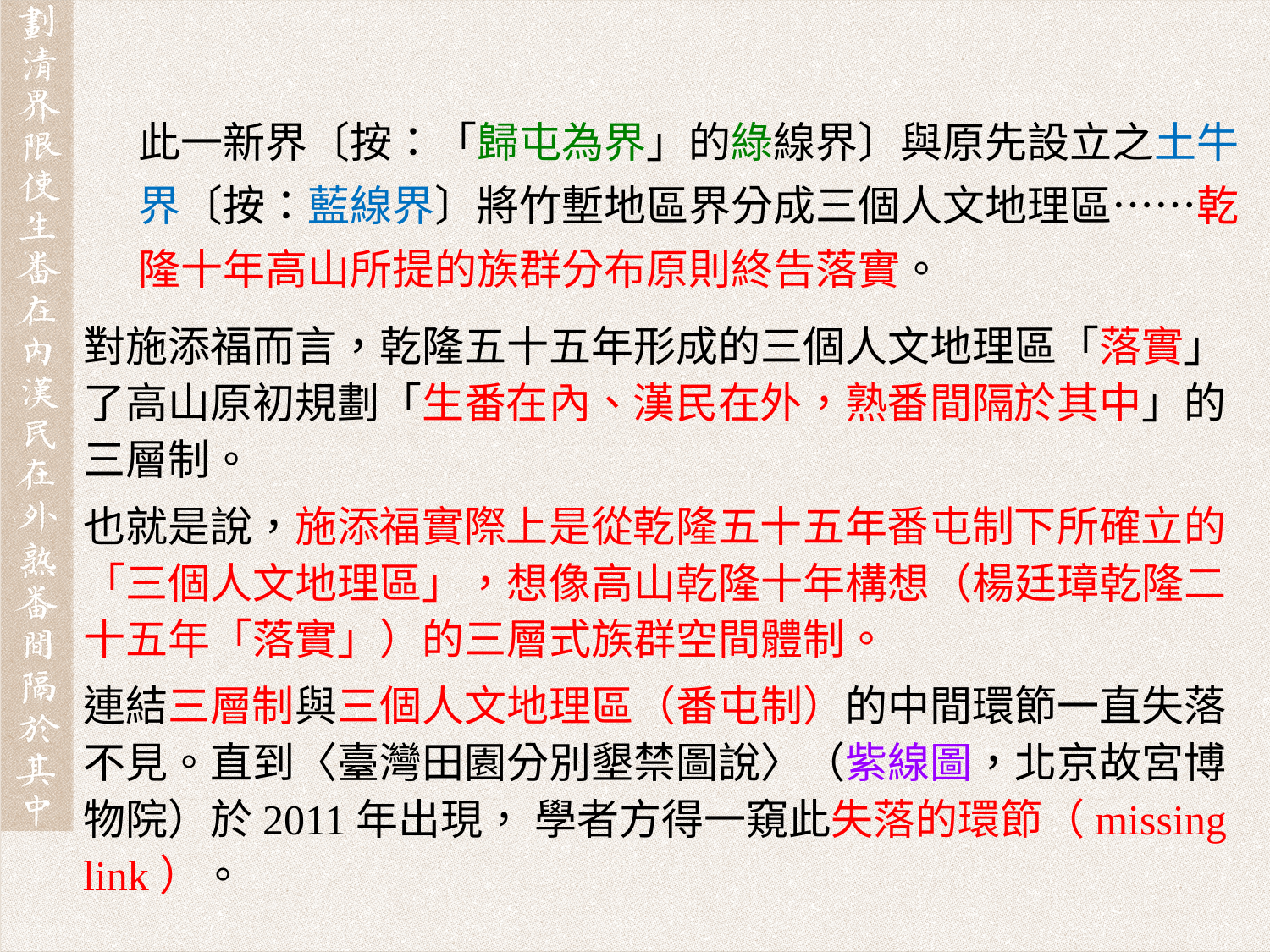

此一新界〔按：「歸屯為界」的綠線界〕與原先設立之土牛界〔按：藍線界〕將竹塹地區界分成三個人文地理區……乾隆十年高山所提的族群分布原則終告落實。
對施添福而言，乾隆五十五年形成的三個人文地理區「落實」了高山原初規劃「生番在內、漢民在外，熟番間隔於其中」的三層制。
也就是說，施添福實際上是從乾隆五十五年番屯制下所確立的「三個人文地理區」，想像高山乾隆十年構想（楊廷璋乾隆二十五年「落實」）的三層式族群空間體制。
連結三層制與三個人文地理區（番屯制）的中間環節一直失落不見。直到〈臺灣田園分別墾禁圖說〉（紫線圖，北京故宮博物院）於2011年出現， 學者方得一窺此失落的環節（missing link）。